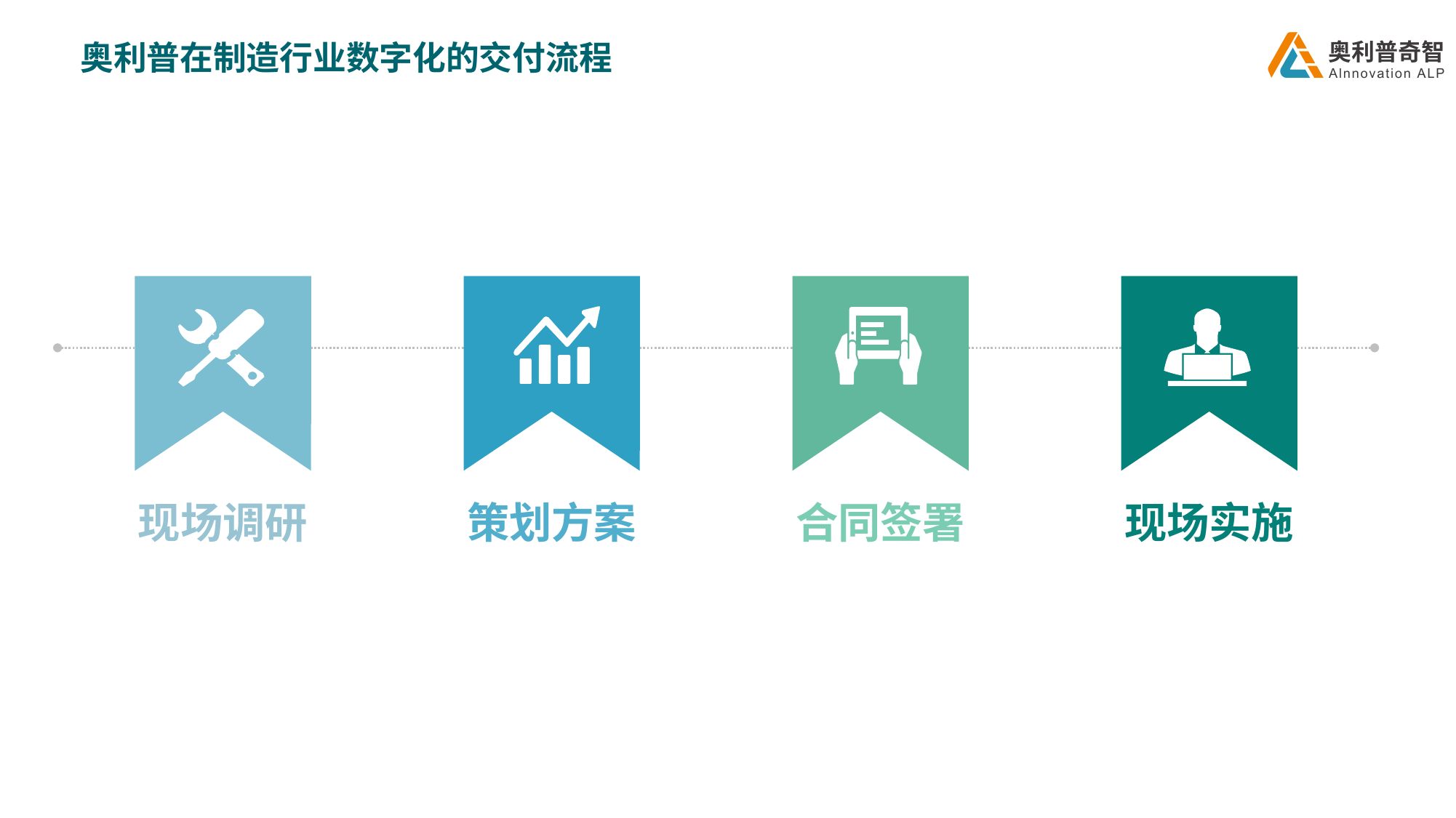

奥利普在制造行业数字化的交付流程

现场调研
策划方案
合同签署
现场实施